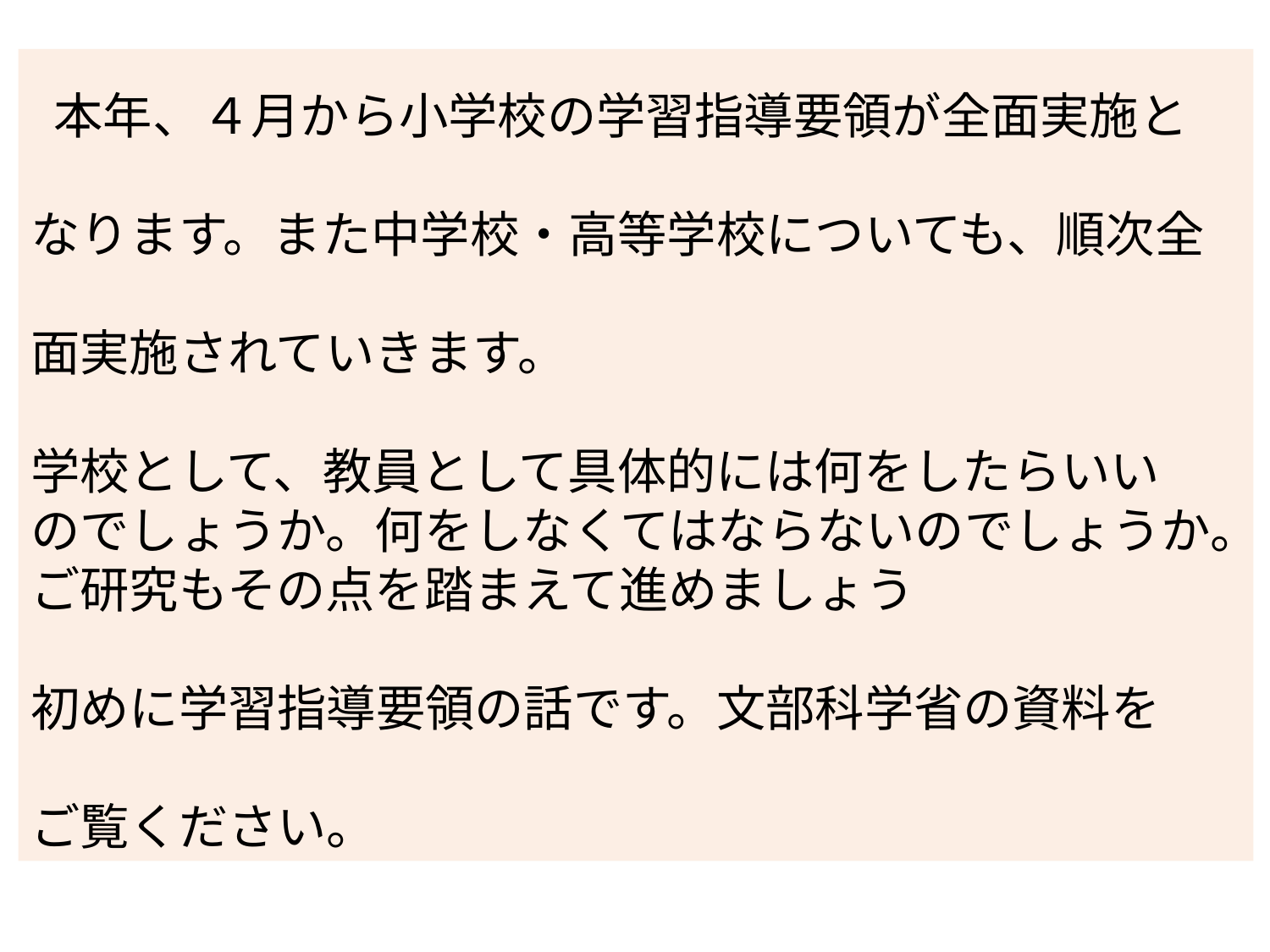

本年、４月から小学校の学習指導要領が全面実施と

なります。また中学校・高等学校についても、順次全

面実施されていきます。

学校として、教員として具体的には何をしたらいい
のでしょうか。何をしなくてはならないのでしょうか。
ご研究もその点を踏まえて進めましょう

初めに学習指導要領の話です。文部科学省の資料を

ご覧ください。